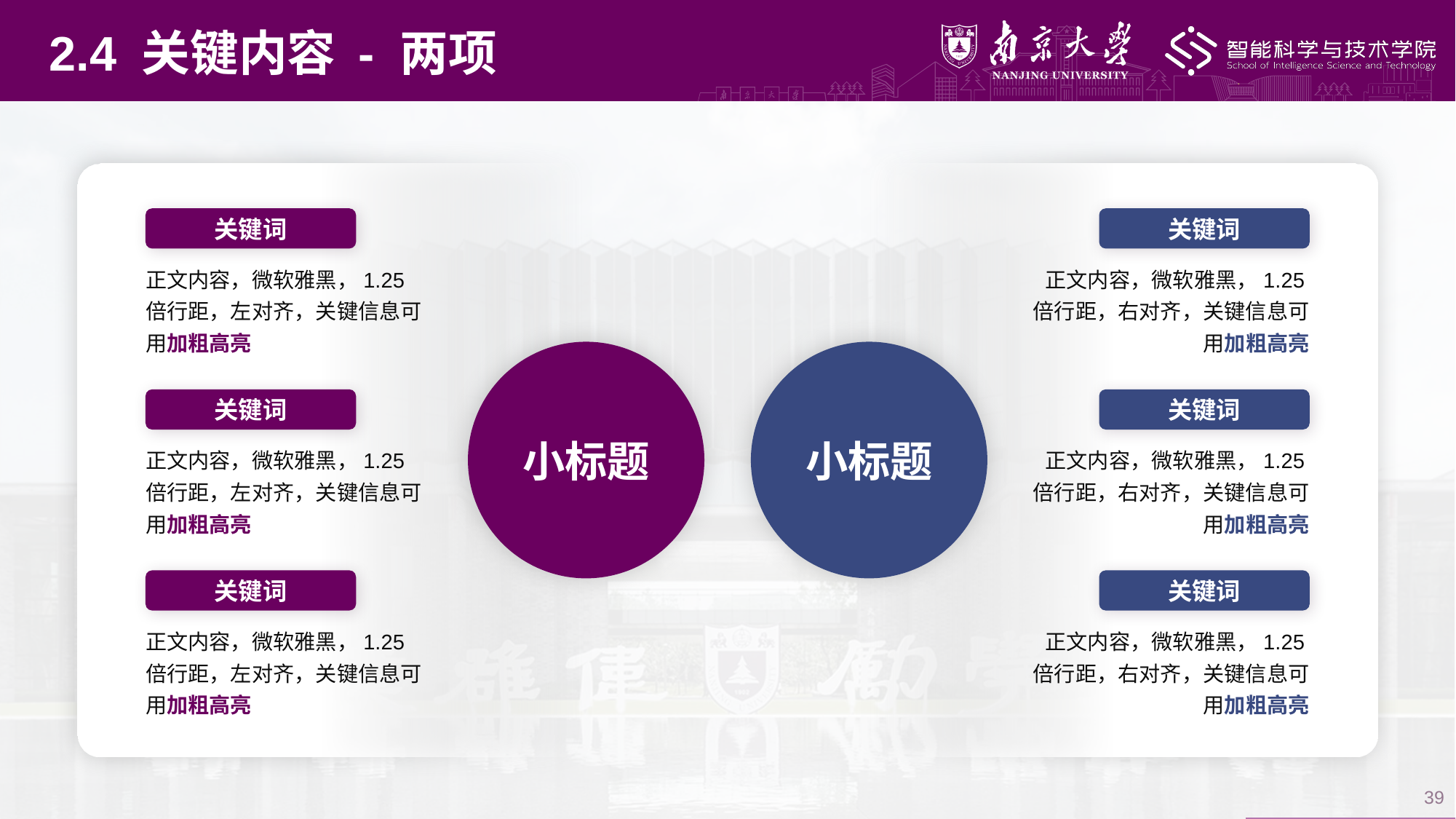

2.4 关键内容 - 两项

关键词
关键词
正文内容，微软雅黑，1.25倍行距，左对齐，关键信息可用加粗高亮
正文内容，微软雅黑，1.25倍行距，右对齐，关键信息可用加粗高亮
小标题
小标题
关键词
关键词
正文内容，微软雅黑，1.25倍行距，左对齐，关键信息可用加粗高亮
正文内容，微软雅黑，1.25倍行距，右对齐，关键信息可用加粗高亮
关键词
关键词
正文内容，微软雅黑，1.25倍行距，左对齐，关键信息可用加粗高亮
正文内容，微软雅黑，1.25倍行距，右对齐，关键信息可用加粗高亮
39